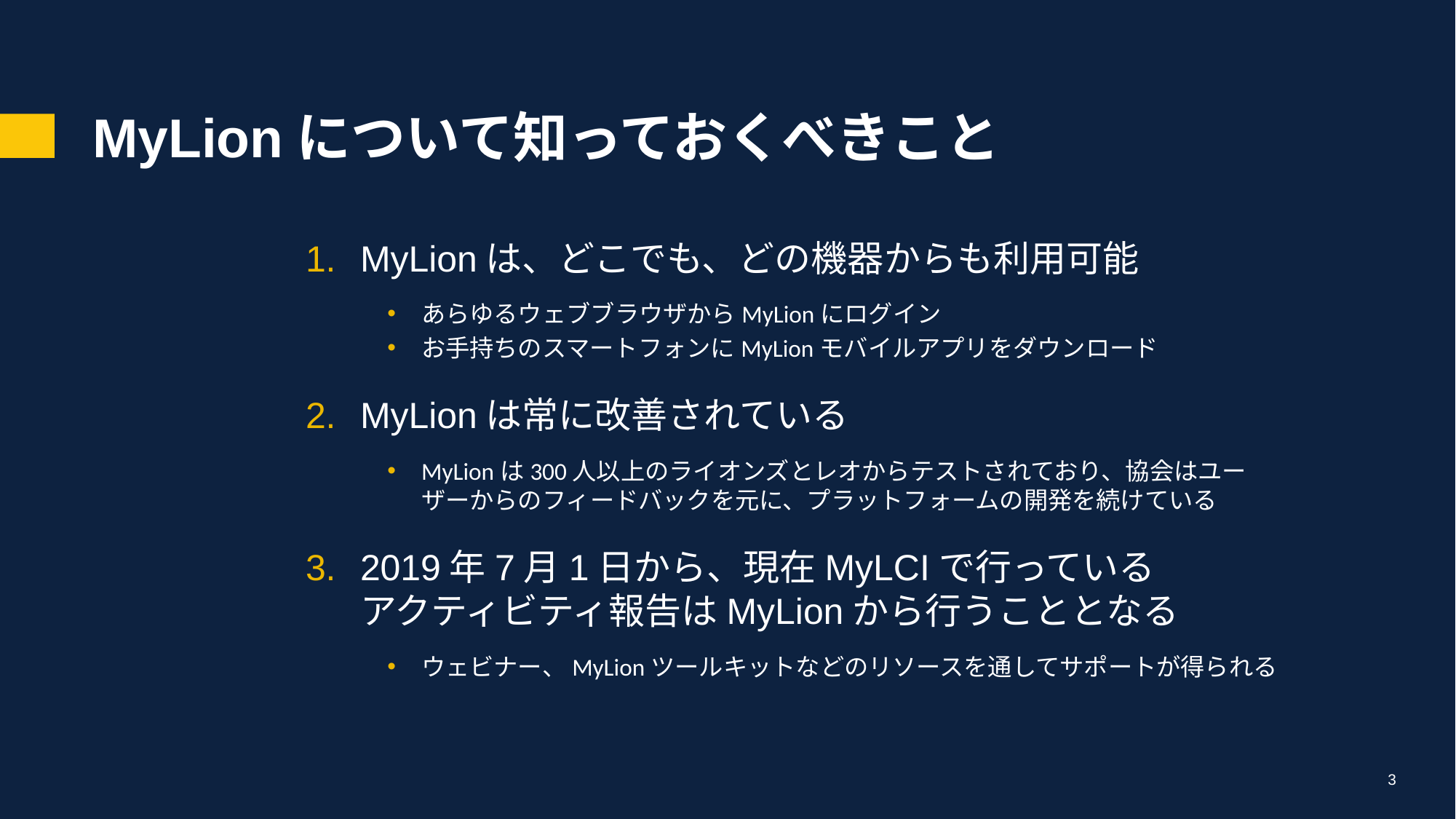

MyLionについて知っておくべきこと

MyLionは、どこでも、どの機器からも利用可能
あらゆるウェブブラウザからMyLionにログイン
お手持ちのスマートフォンにMyLionモバイルアプリをダウンロード
MyLionは常に改善されている
MyLionは300人以上のライオンズとレオからテストされており、協会はユーザーからのフィードバックを元に、プラットフォームの開発を続けている
2019年7月1日から、現在MyLCIで行っている
アクティビティ報告はMyLionから行うこととなる
ウェビナー、MyLionツールキットなどのリソースを通してサポートが得られる
3